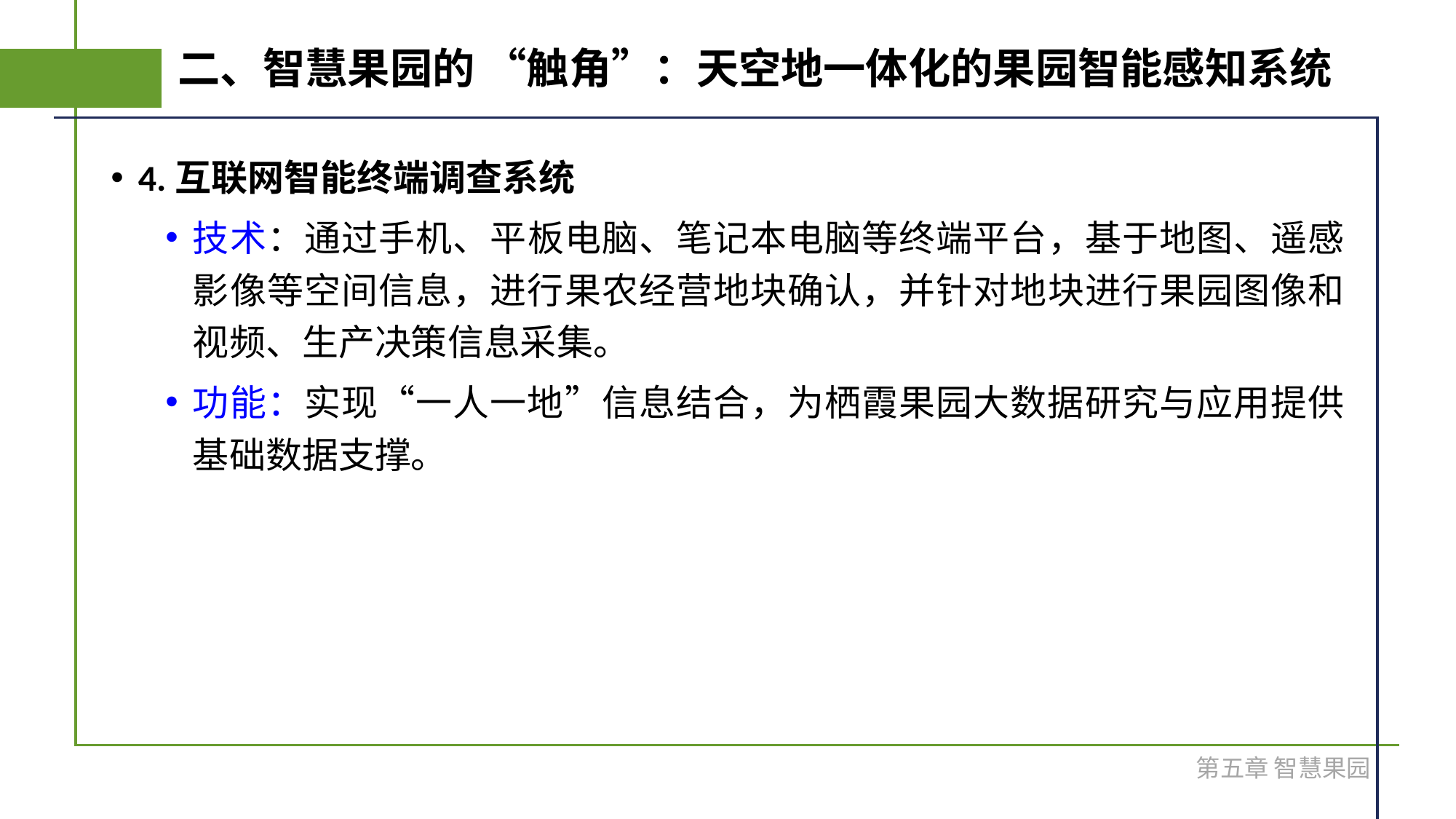

# 二、智慧果园的 “触角”：天空地一体化的果园智能感知系统
4.互联网智能终端调查系统
技术：通过手机、平板电脑、笔记本电脑等终端平台，基于地图、遥感影像等空间信息，进行果农经营地块确认，并针对地块进行果园图像和视频、生产决策信息采集。
功能：实现“一人一地”信息结合，为栖霞果园大数据研究与应用提供基础数据支撑。

第五章 智慧果园